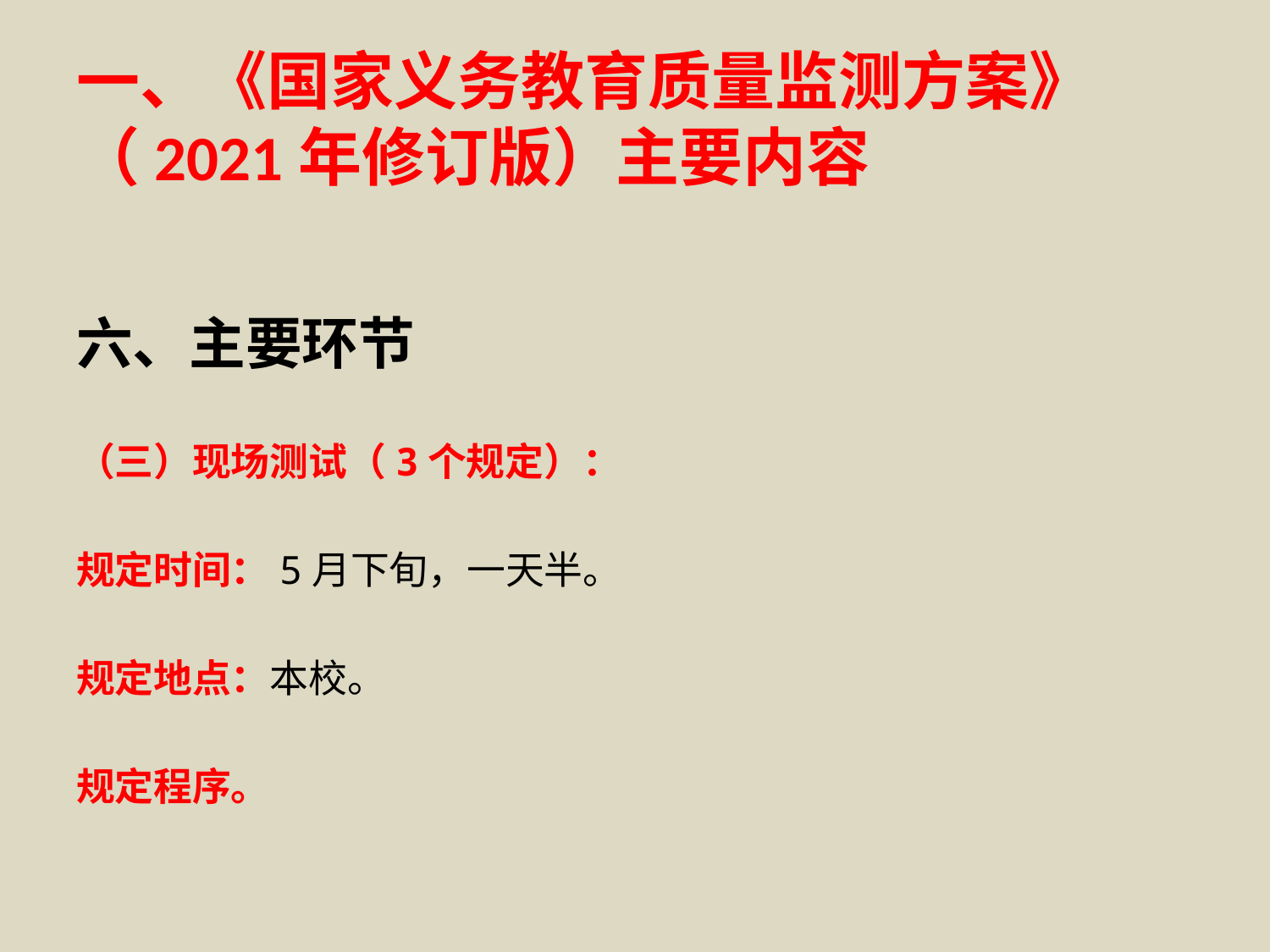

# 一、《国家义务教育质量监测方案》（2021年修订版）主要内容

六、主要环节

（三）现场测试（3个规定）：

规定时间：5月下旬，一天半。

规定地点：本校。

规定程序。